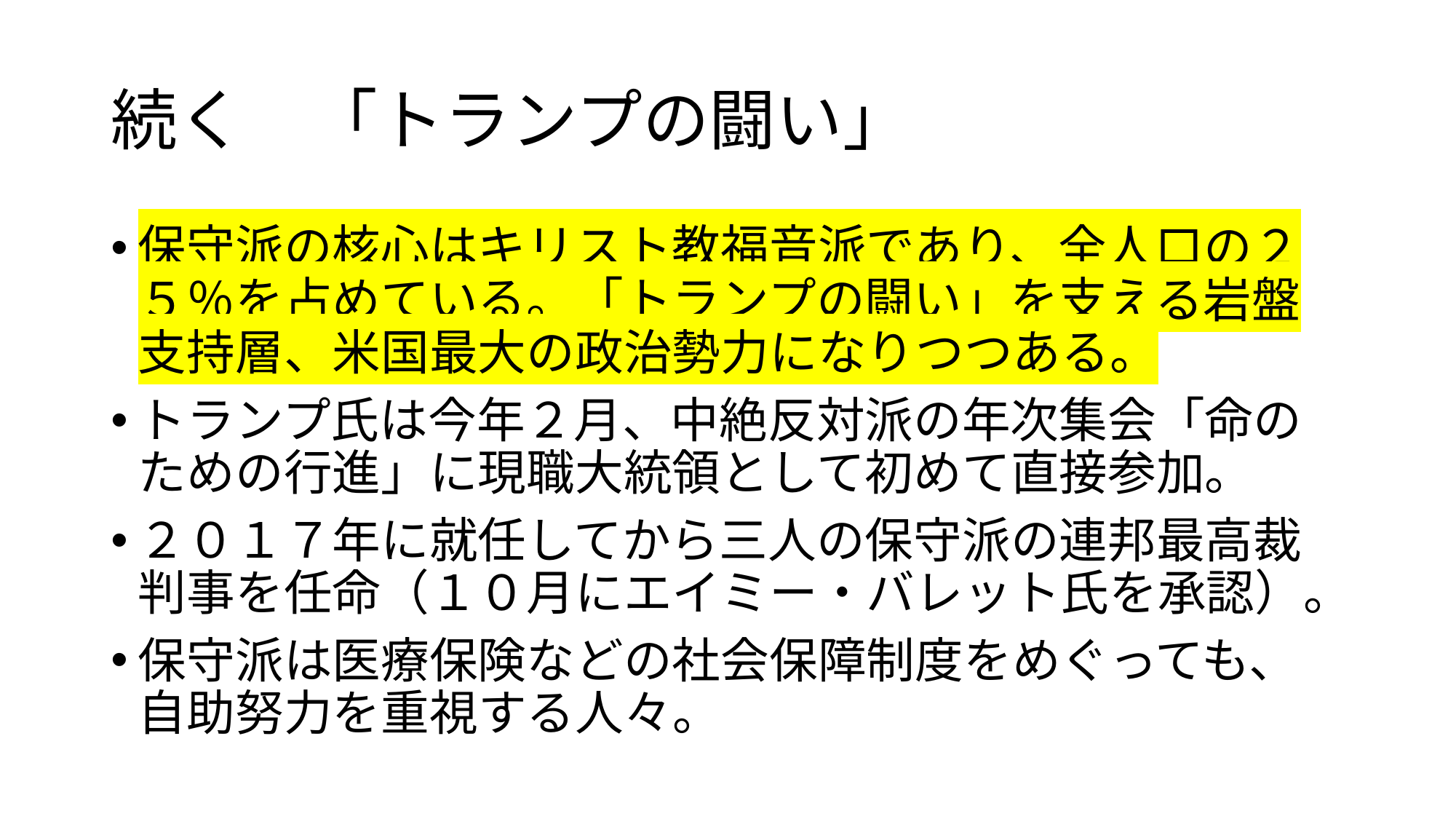

# 続く　「トランプの闘い」
保守派の核心はキリスト教福音派であり、全人口の２５％を占めている。「トランプの闘い」を支える岩盤支持層、米国最大の政治勢力になりつつある。
トランプ氏は今年２月、中絶反対派の年次集会「命のための行進」に現職大統領として初めて直接参加。
２０１７年に就任してから三人の保守派の連邦最高裁判事を任命（１０月にエイミー・バレット氏を承認）。
保守派は医療保険などの社会保障制度をめぐっても、自助努力を重視する人々。